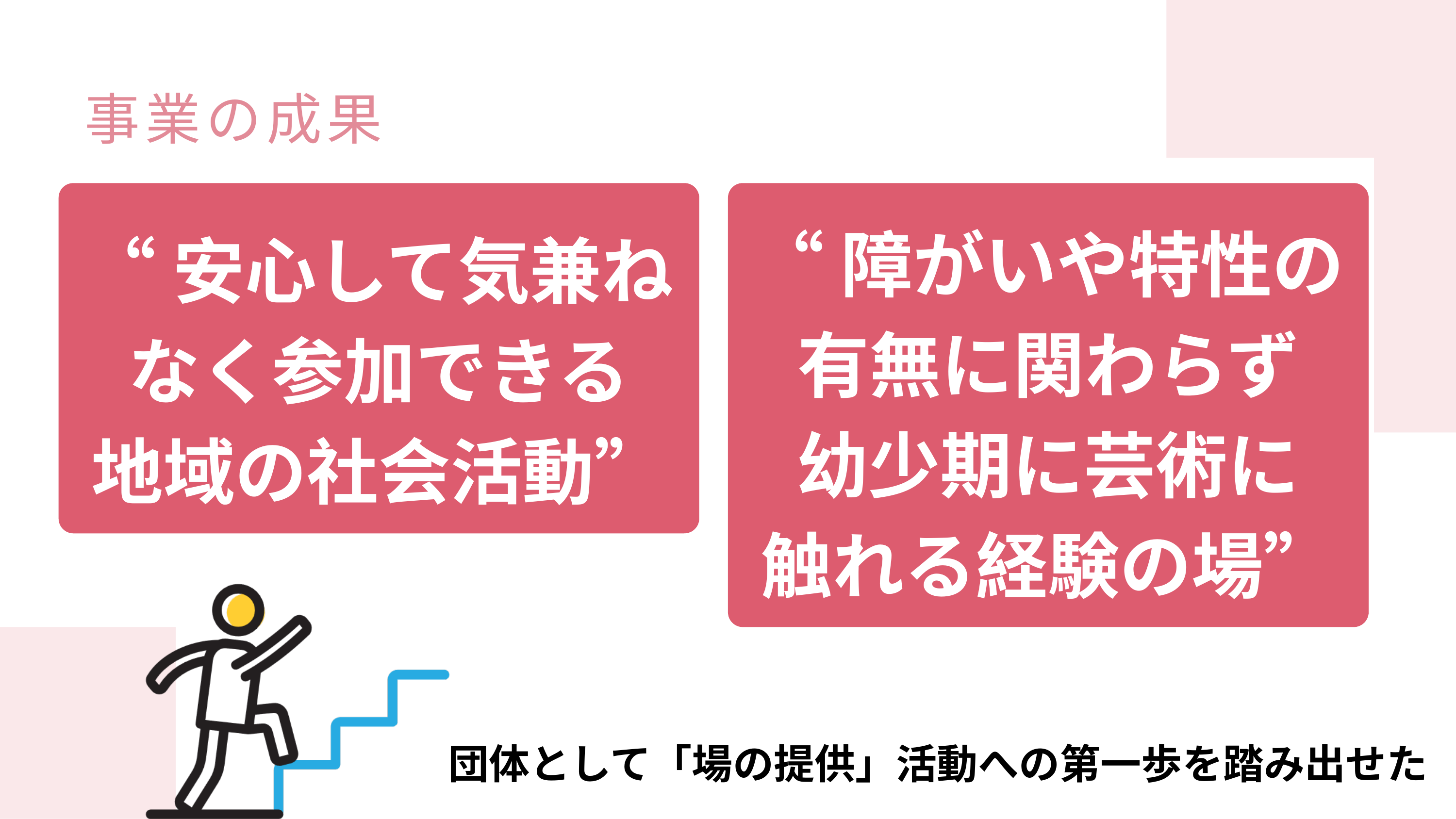

事業の成果

“障がいや特性の
有無に関わらず
幼少期に芸術に
触れる経験の場”
“安心して気兼ねなく参加できる
地域の社会活動”

団体として「場の提供」活動への第一歩を踏み出せた